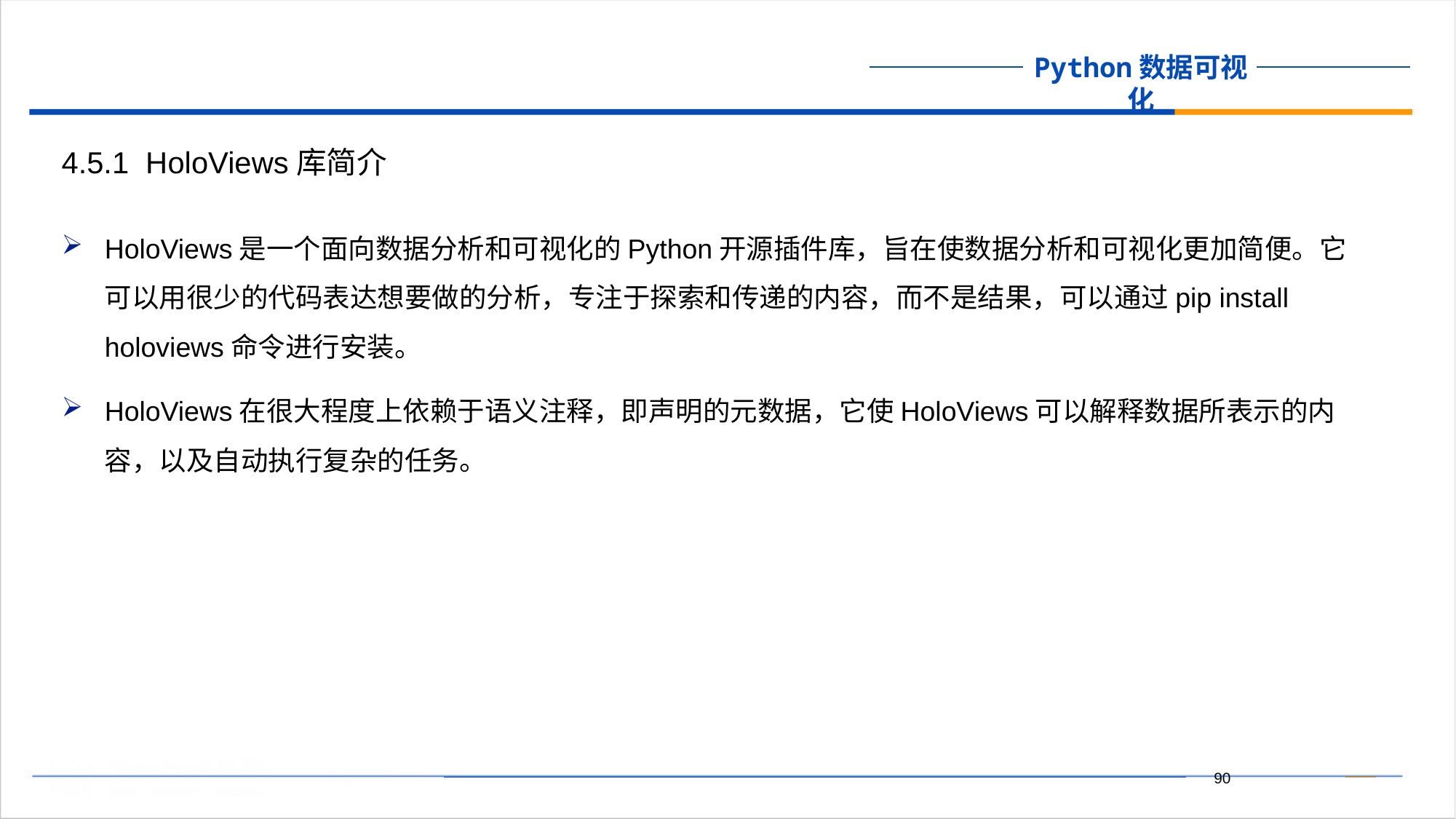

4.5.1  HoloViews库简介
HoloViews是一个面向数据分析和可视化的Python开源插件库，旨在使数据分析和可视化更加简便。它可以用很少的代码表达想要做的分析，专注于探索和传递的内容，而不是结果，可以通过pip install holoviews命令进行安装。
HoloViews在很大程度上依赖于语义注释，即声明的元数据，它使HoloViews可以解释数据所表示的内容，以及自动执行复杂的任务。